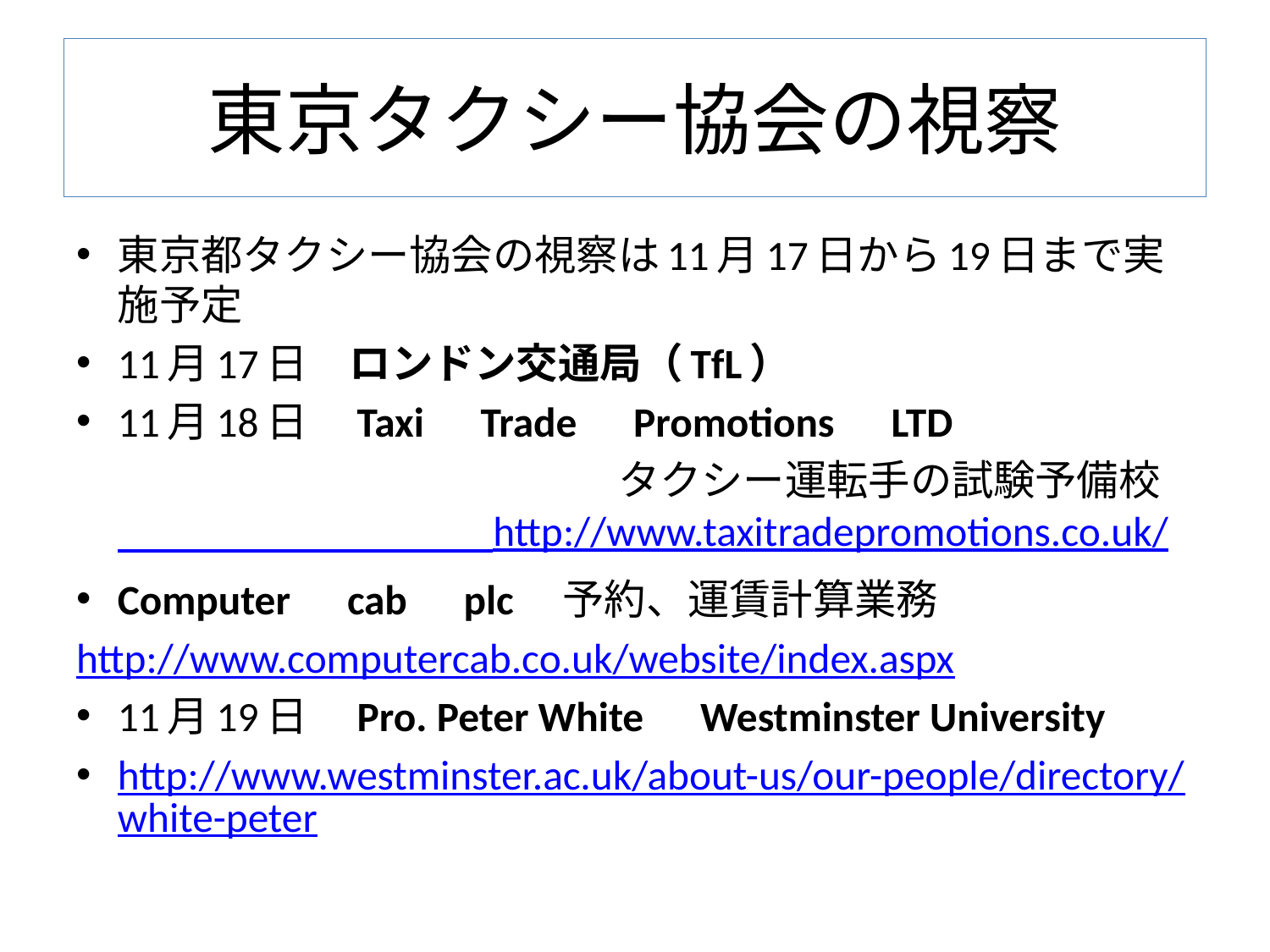

# 東京タクシー協会の視察
東京都タクシー協会の視察は11月17日から19日まで実施予定
11月17日　ロンドン交通局（TfL）
11月18日　Taxi　Trade　Promotions　LTD
　　　　　　　　　　　　　タクシー運転手の試験予備校　　　　　　　　　http://www.taxitradepromotions.co.uk/
Computer　cab　plc　予約、運賃計算業務
http://www.computercab.co.uk/website/index.aspx
11月19日　Pro. Peter White　Westminster University
http://www.westminster.ac.uk/about-us/our-people/directory/white-peter